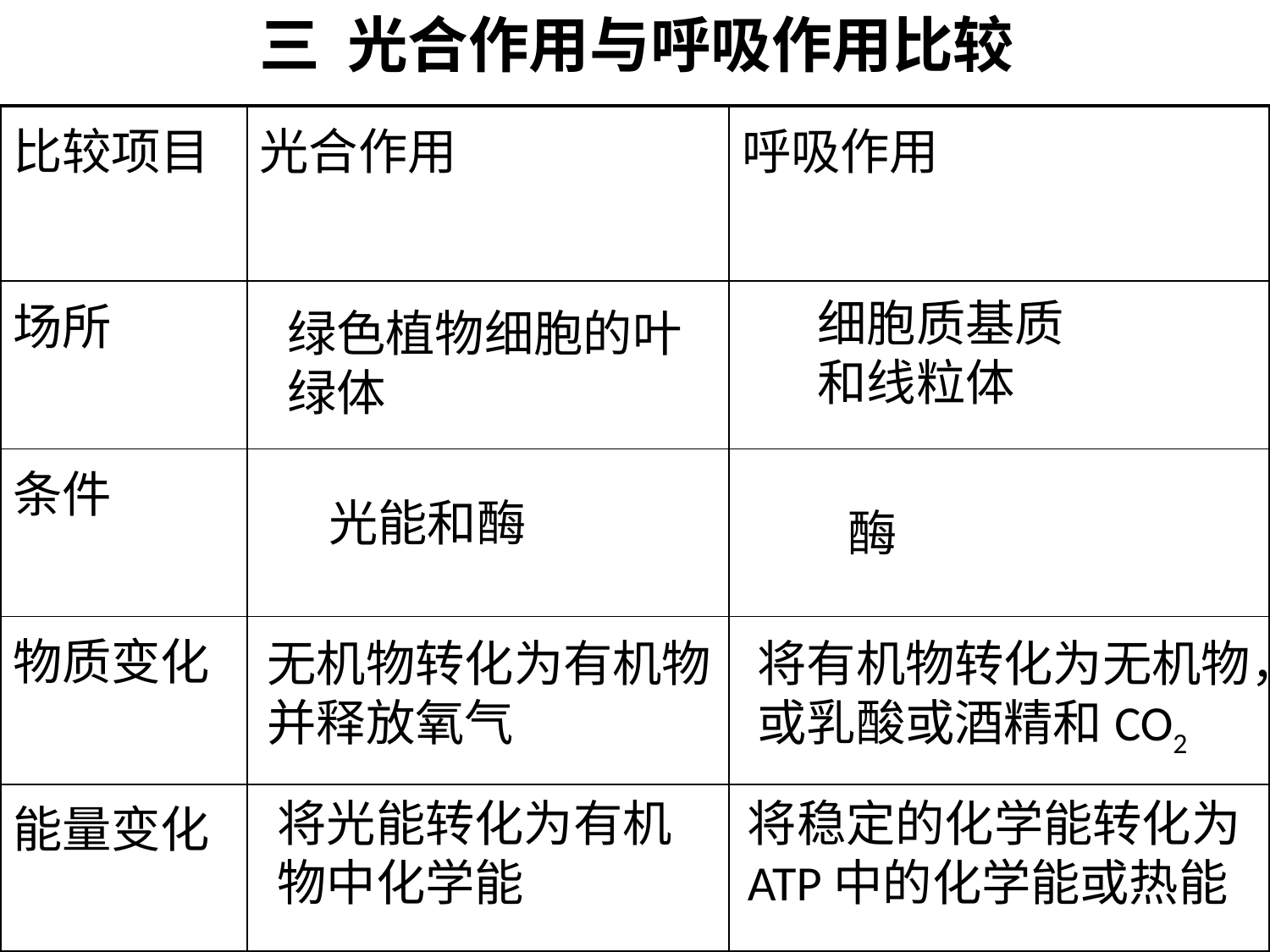

# 三  光合作用与呼吸作用比较
| 比较项目 | 光合作用 | 呼吸作用 |
| --- | --- | --- |
| 场所 |  |  |
| 条件 |  |  |
| 物质变化 |  |  |
| 能量变化 |  |  |
细胞质基质
和线粒体
绿色植物细胞的叶绿体
光能和酶
酶
无机物转化为有机物并释放氧气
将有机物转化为无机物，或乳酸或酒精和CO2
将光能转化为有机物中化学能
将稳定的化学能转化为ATP中的化学能或热能